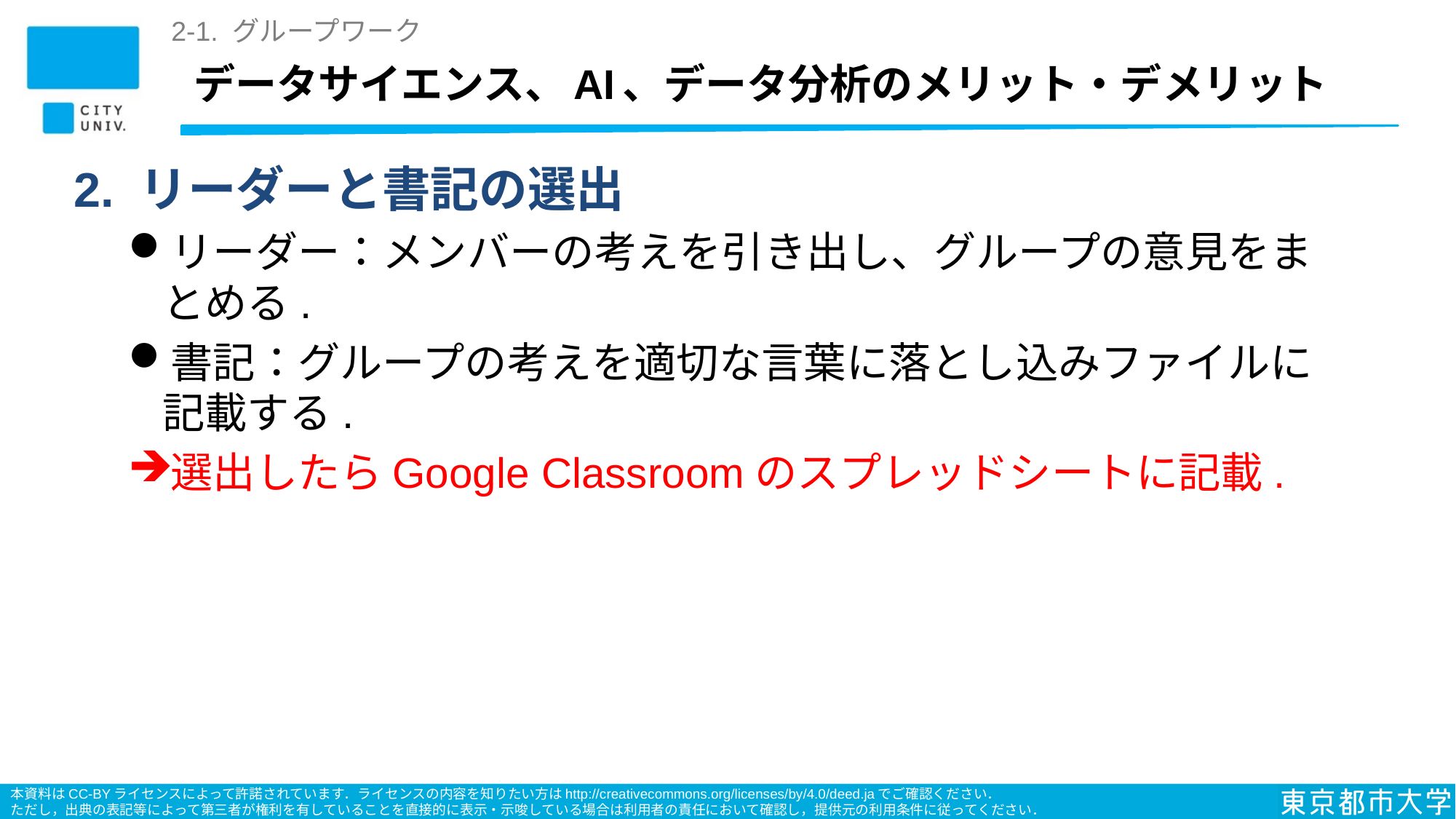

2-1. グループワーク
# データサイエンス、AI、データ分析のメリット・デメリット
2. リーダーと書記の選出
リーダー：メンバーの考えを引き出し、グループの意見をまとめる.
書記：グループの考えを適切な言葉に落とし込みファイルに記載する.
選出したらGoogle Classroomのスプレッドシートに記載.